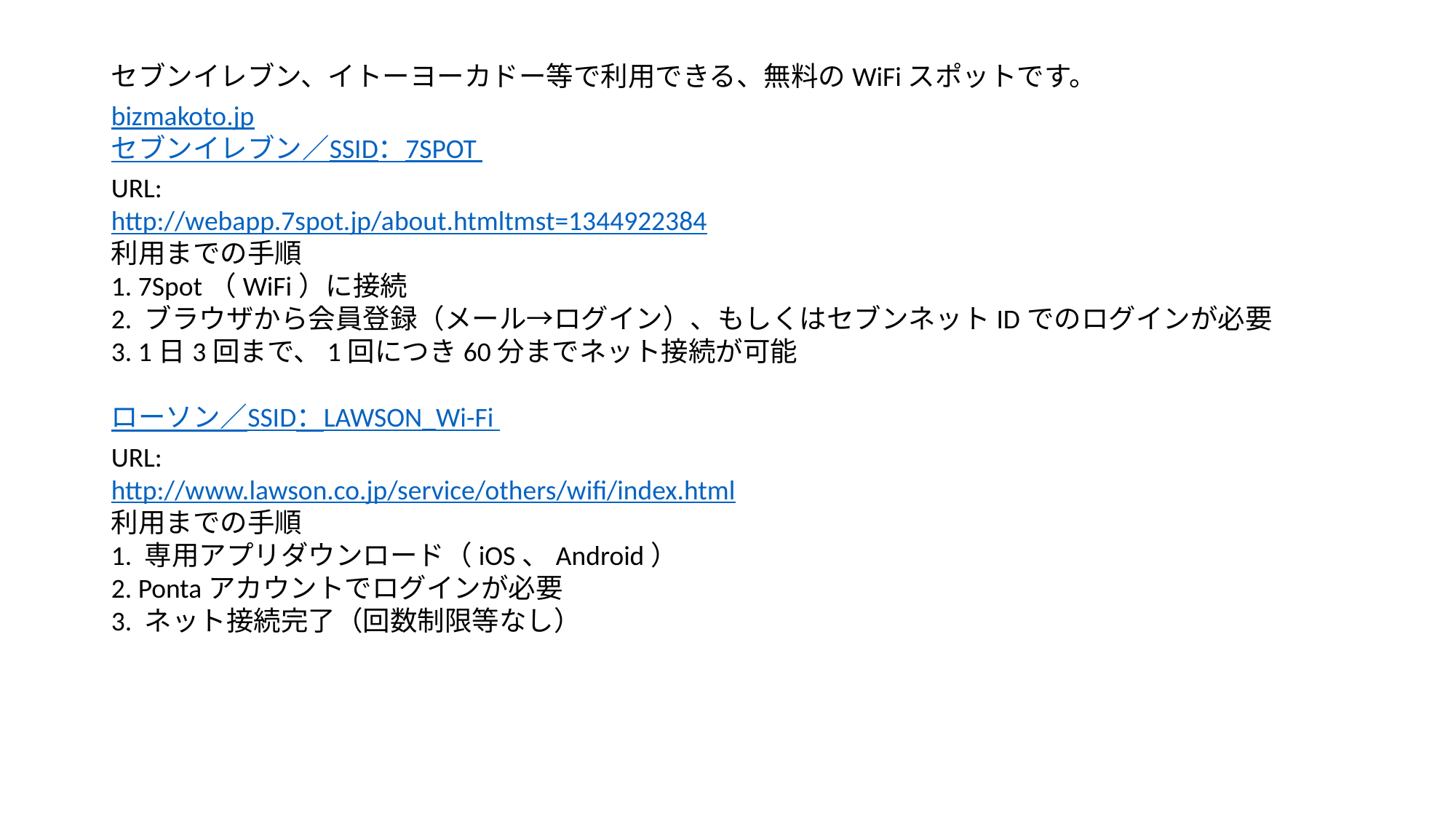

セブンイレブン、イトーヨーカドー等で利用できる、無料のWiFiスポットです。
bizmakoto.jp
セブンイレブン／SSID：7SPOT
URL:
http://webapp.7spot.jp/about.htmltmst=1344922384
利用までの手順
1. 7Spot（WiFi）に接続
2. ブラウザから会員登録（メール→ログイン）、もしくはセブンネットIDでのログインが必要
3. 1日3回まで、1回につき60分までネット接続が可能

ローソン／SSID：LAWSON_Wi-Fi
URL:
http://www.lawson.co.jp/service/others/wifi/index.html
利用までの手順
1. 専用アプリダウンロード（iOS、Android）
2. Pontaアカウントでログインが必要
3. ネット接続完了（回数制限等なし）